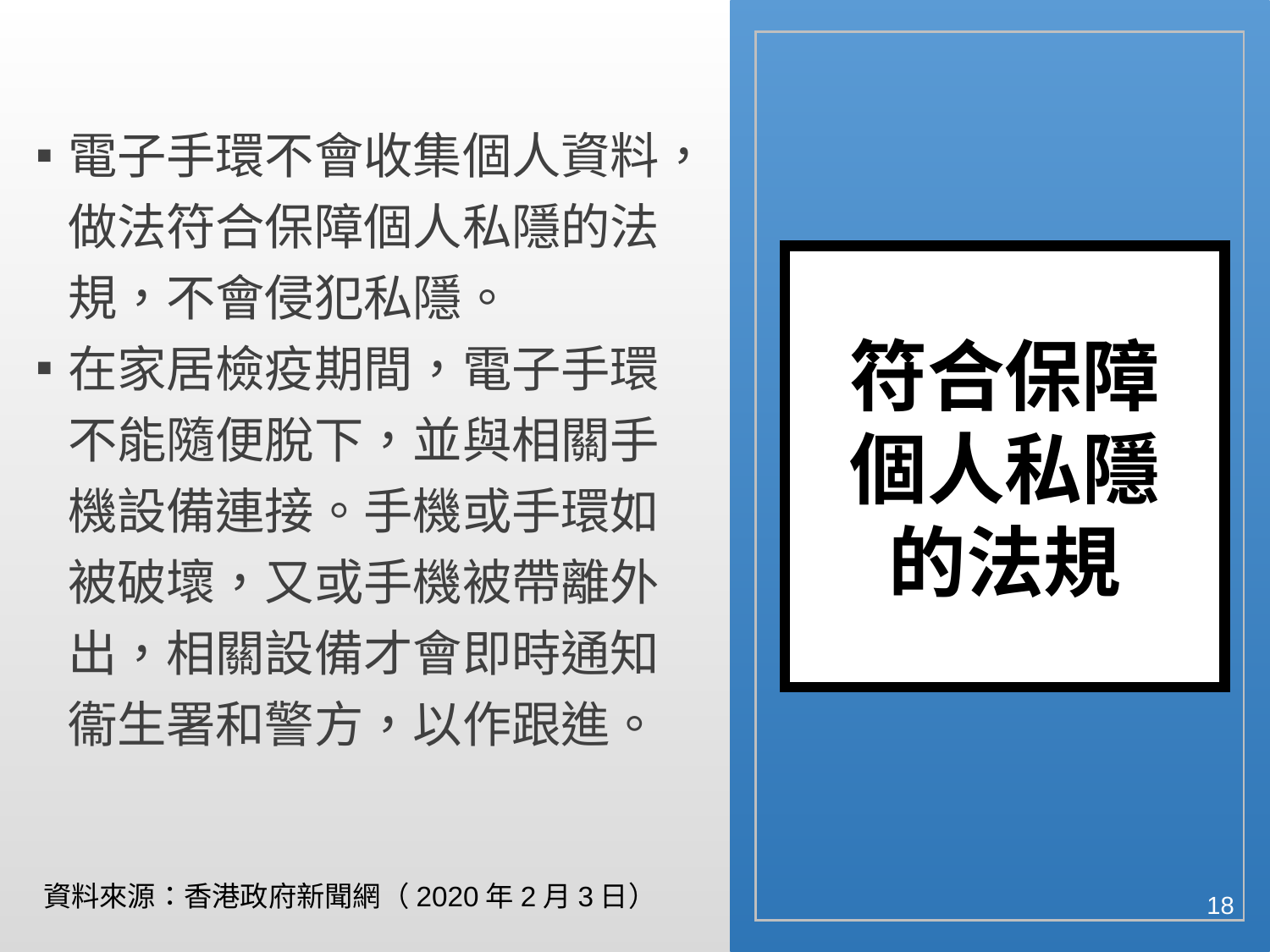

電子手環不會收集個人資料，做法符合保障個人私隱的法規，不會侵犯私隱。
在家居檢疫期間，電子手環不能隨便脫下，並與相關手機設備連接。手機或手環如被破壞，又或手機被帶離外出，相關設備才會即時通知衞生署和警方，以作跟進。
符合保障
個人私隱
的法規
#
資料來源：香港政府新聞網（2020年2月3日）
18